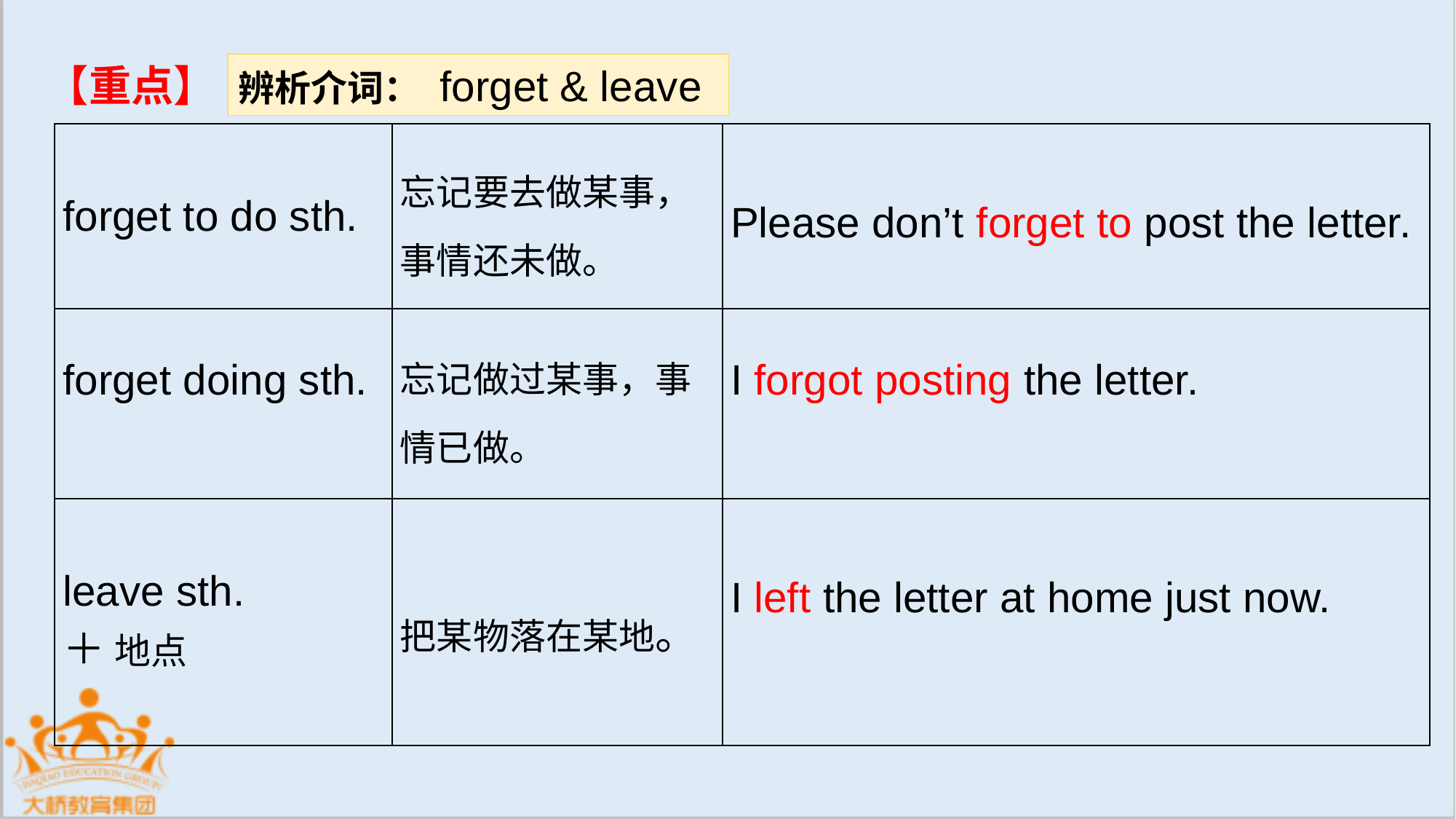

【重点】
辨析介词： forget & leave
| forget to do sth. | 忘记要去做某事，事情还未做。 | Please don’t forget to post the letter. |
| --- | --- | --- |
| forget doing sth. | 忘记做过某事，事情已做。 | I forgot posting the letter. |
| leave sth. ＋ 地点 | 把某物落在某地。 | I left the letter at home just now. |